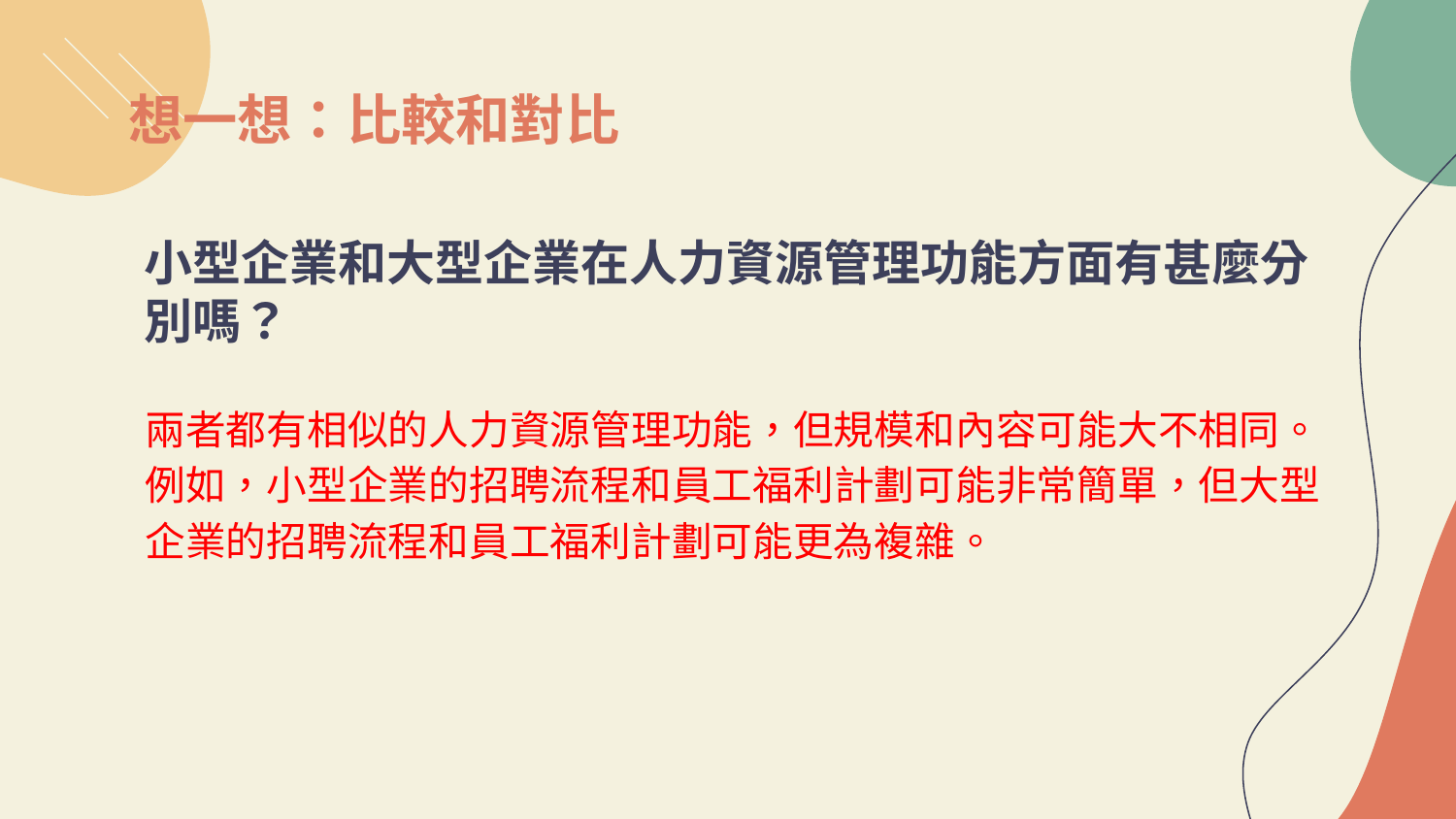

# 想一想：比較和對比
小型企業和大型企業在人力資源管理功能方面有甚麼分別嗎？
兩者都有相似的人力資源管理功能，但規模和內容可能大不相同。例如，小型企業的招聘流程和員工福利計劃可能非常簡單，但大型企業的招聘流程和員工福利計劃可能更為複雜。